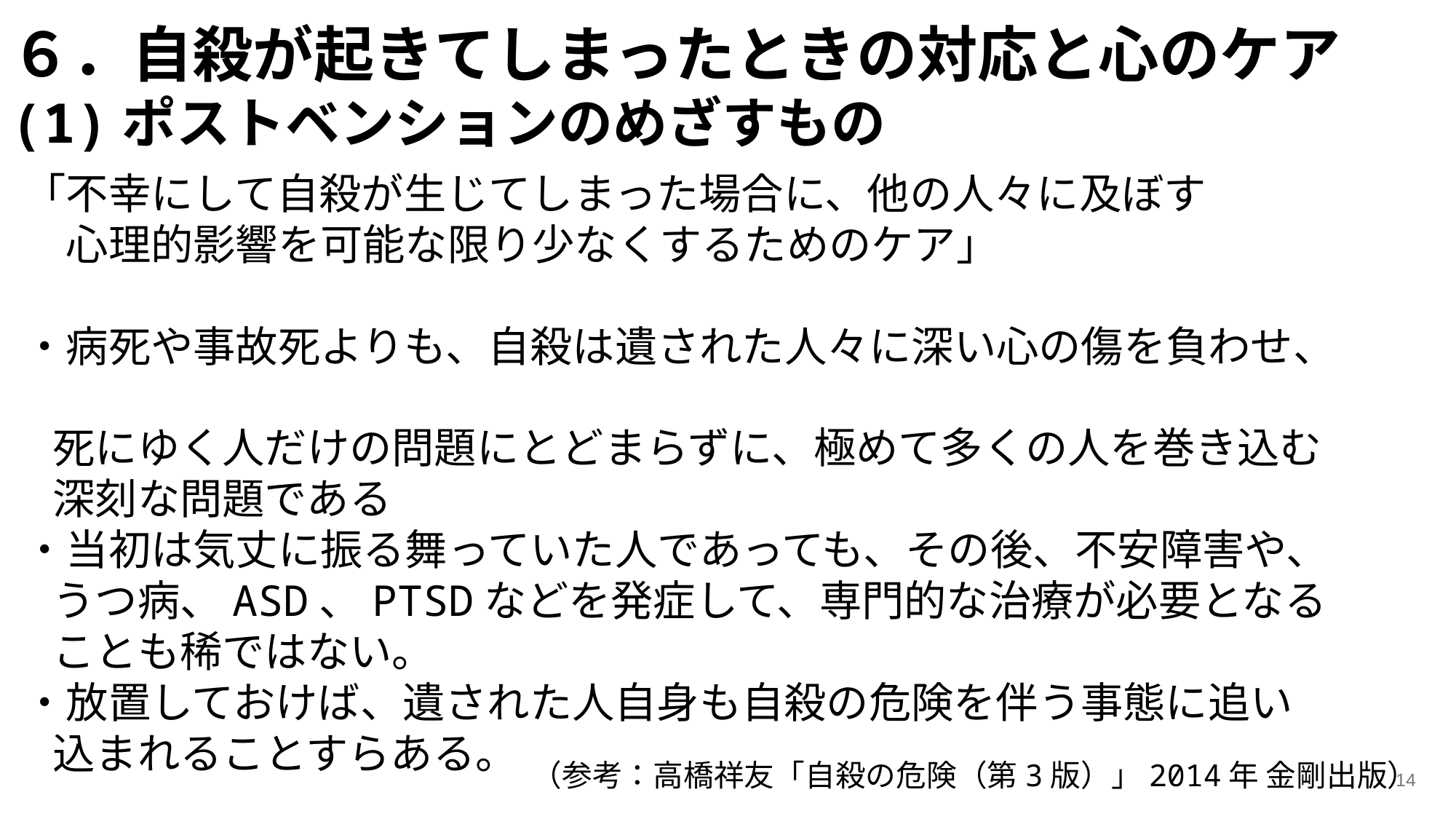

６．自殺が起きてしまったときの対応と心のケア
(1)ポストベンションのめざすもの
「不幸にして自殺が生じてしまった場合に、他の人々に及ぼす
　心理的影響を可能な限り少なくするためのケア」

・病死や事故死よりも、自殺は遺された人々に深い心の傷を負わせ、
  死にゆく人だけの問題にとどまらずに、極めて多くの人を巻き込む
  深刻な問題である
・当初は気丈に振る舞っていた人であっても、その後、不安障害や、
  うつ病、ASD、PTSDなどを発症して、専門的な治療が必要となる
  ことも稀ではない。
・放置しておけば、遺された人自身も自殺の危険を伴う事態に追い
  込まれることすらある。

（参考：高橋祥友「自殺の危険（第3版）」2014年 金剛出版）
14